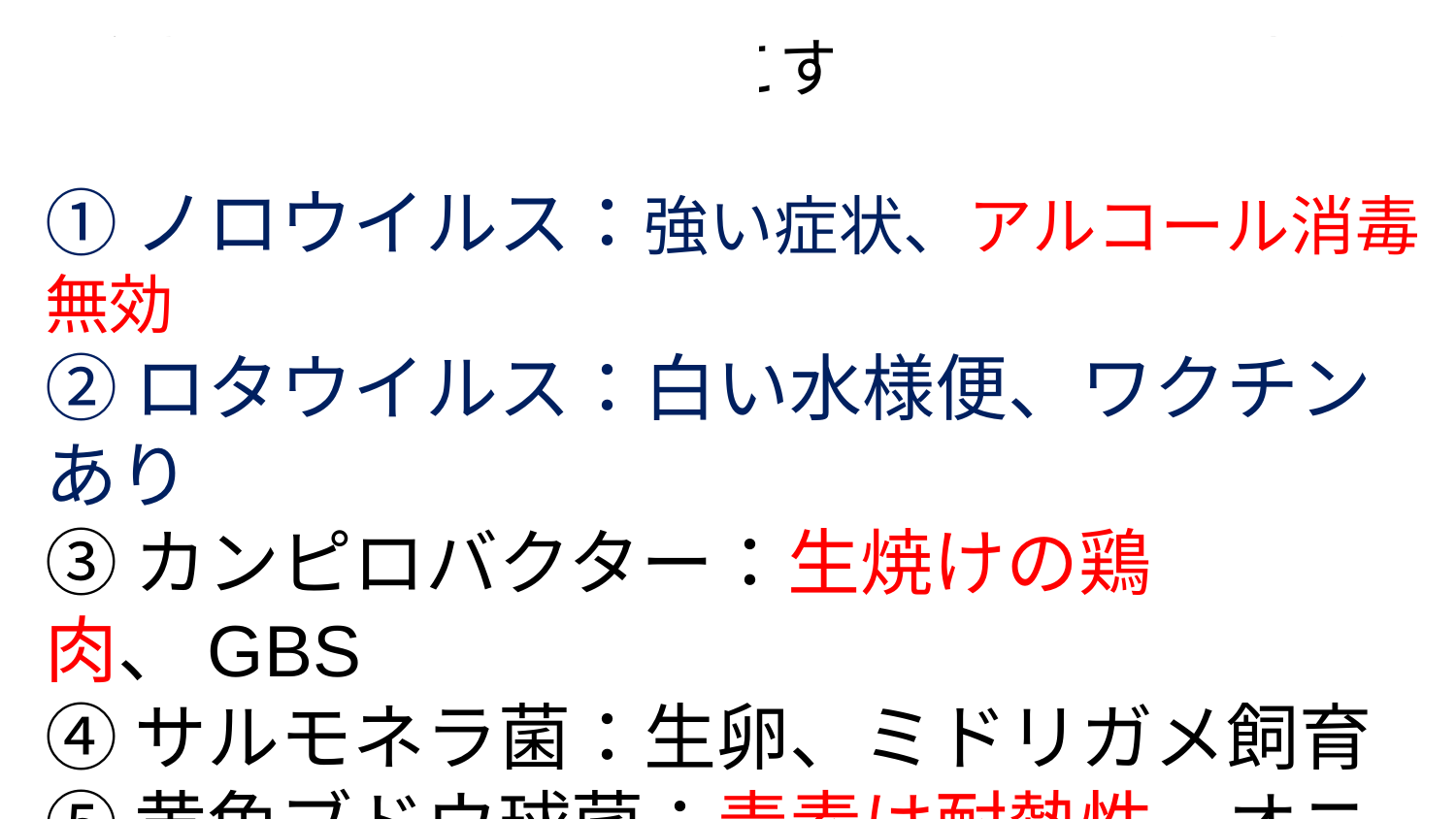

# 感染性胃腸炎を引き起こす病原体とその特徴
①ノロウイルス：強い症状、アルコール消毒無効
②ロタウイルス：白い水様便、ワクチンあり
③カンピロバクター：生焼けの鶏肉、GBS
④サルモネラ菌：生卵、ミドリガメ飼育
⑤黄色ブドウ球菌：毒素は耐熱性、オニギリ
⑥腸管出血性大腸菌：激しい腹痛、重篤合併症